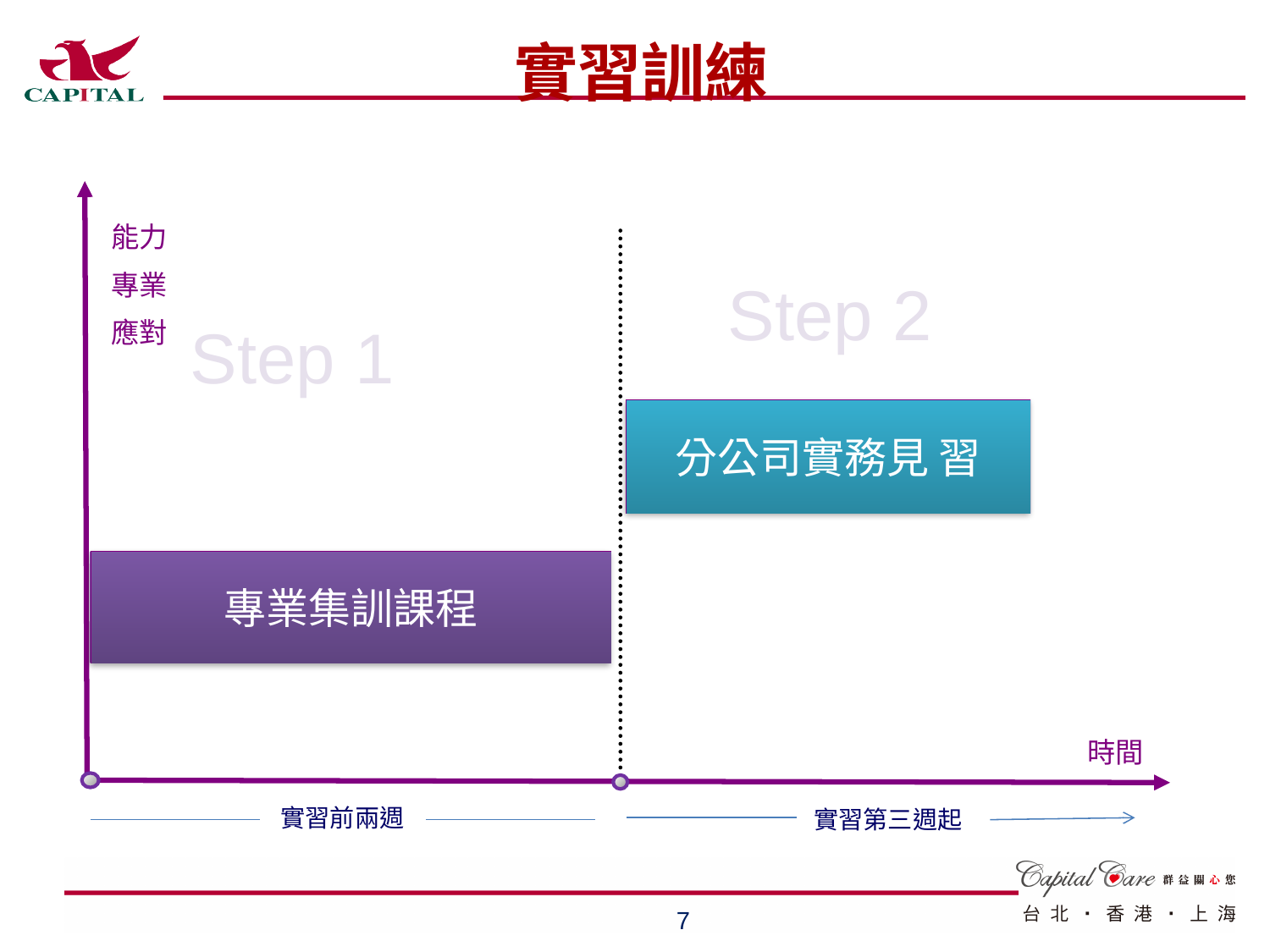

實習訓練

能力
專業
應對

Step 2
Step 1
分公司實務見 習
專業集訓課程
時間

實習前兩週
實習第三週起
7